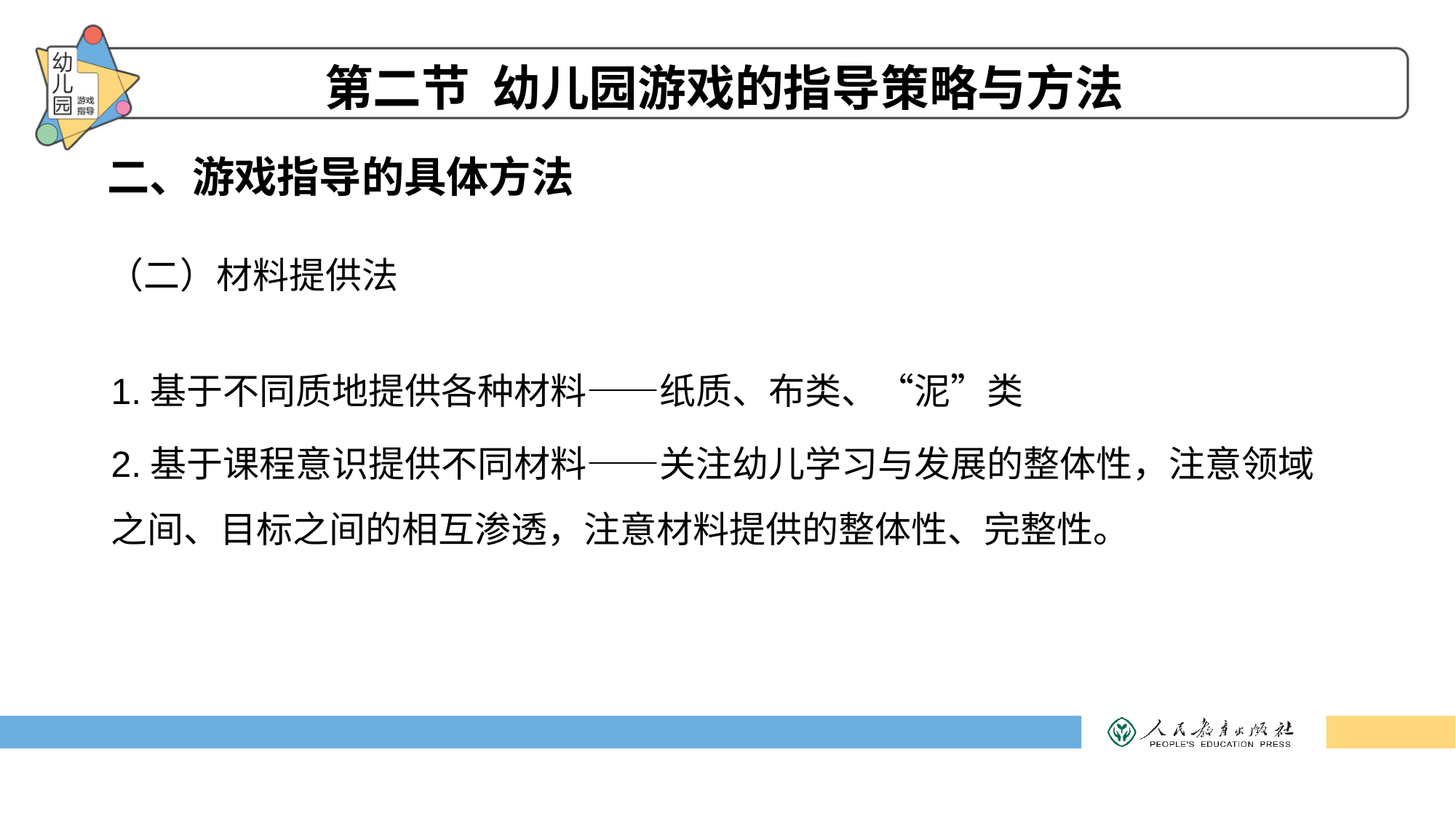

第二节  幼儿园游戏的指导策略与方法
二、游戏指导的具体方法

（二）材料提供法

1.基于不同质地提供各种材料——纸质、布类、“泥”类
2.基于课程意识提供不同材料——关注幼儿学习与发展的整体性，注意领域之间、目标之间的相互渗透，注意材料提供的整体性、完整性。